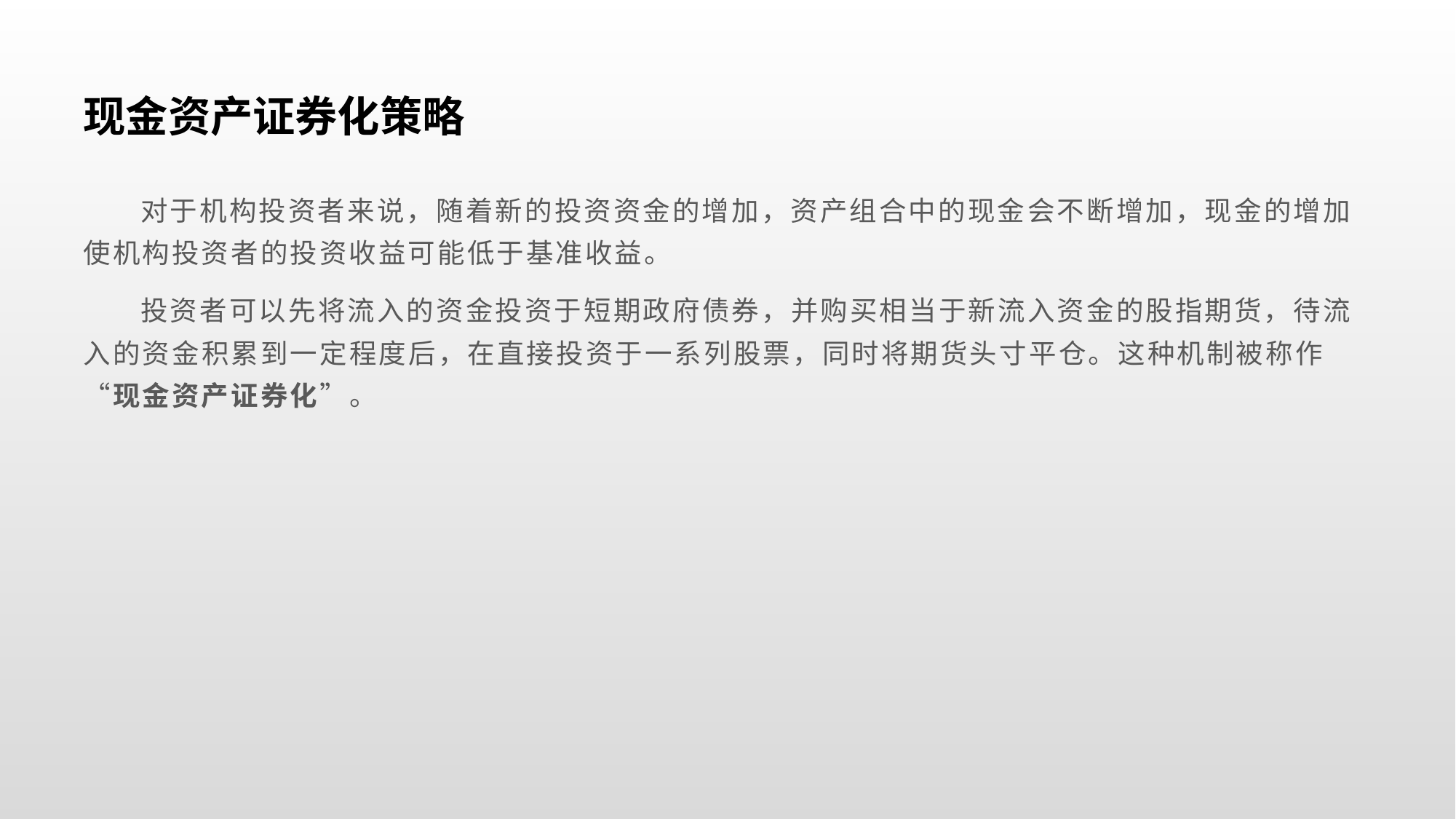

# 现金资产证券化策略
      对于机构投资者来说，随着新的投资资金的增加，资产组合中的现金会不断增加，现金的增加使机构投资者的投资收益可能低于基准收益。
      投资者可以先将流入的资金投资于短期政府债券，并购买相当于新流入资金的股指期货，待流入的资金积累到一定程度后，在直接投资于一系列股票，同时将期货头寸平仓。这种机制被称作“现金资产证券化”。